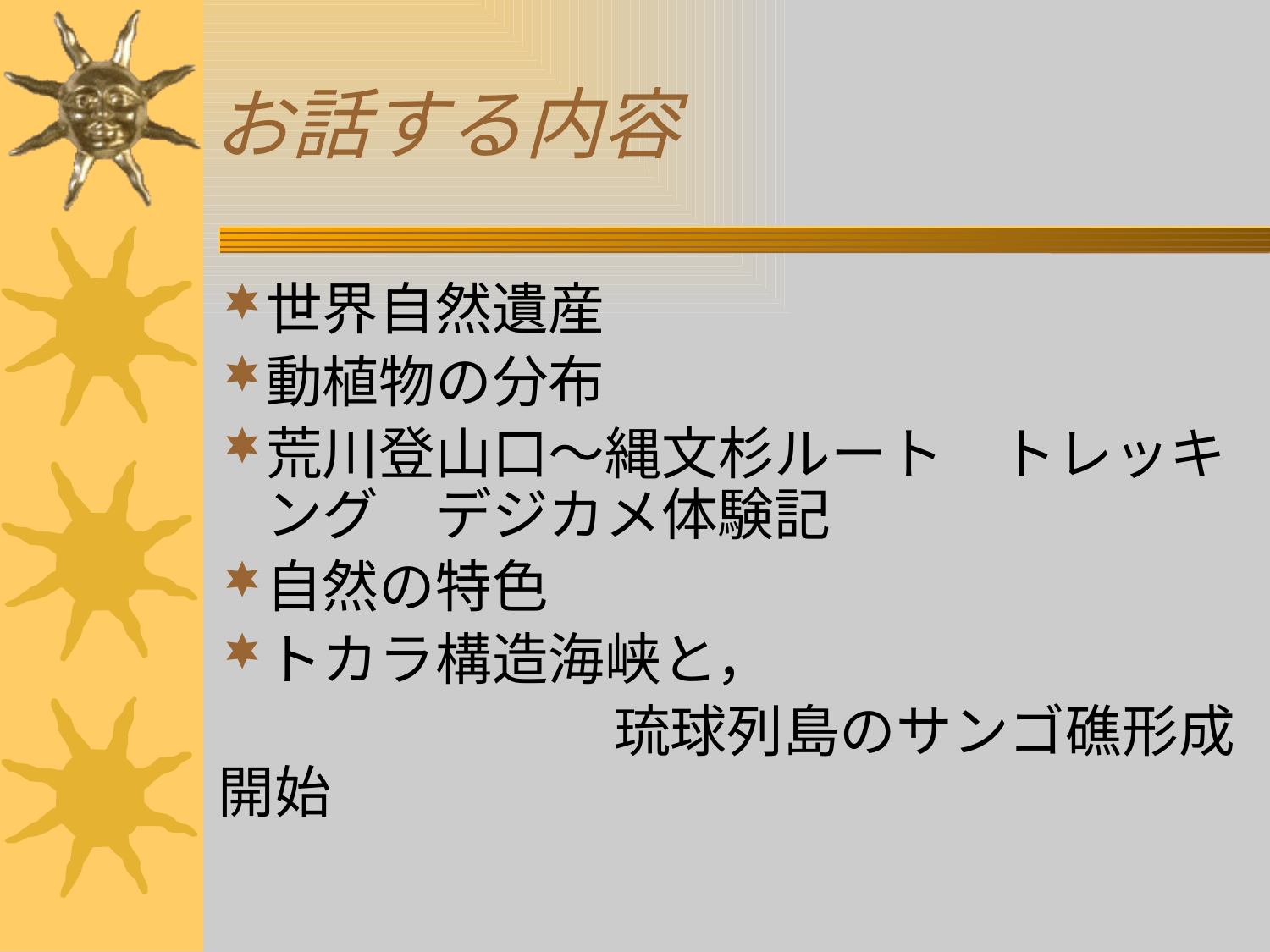

# お話する内容
世界自然遺産
動植物の分布
荒川登山口〜縄文杉ルート　トレッキング　デジカメ体験記
自然の特色
トカラ構造海峡と，
　　　　　　　琉球列島のサンゴ礁形成開始